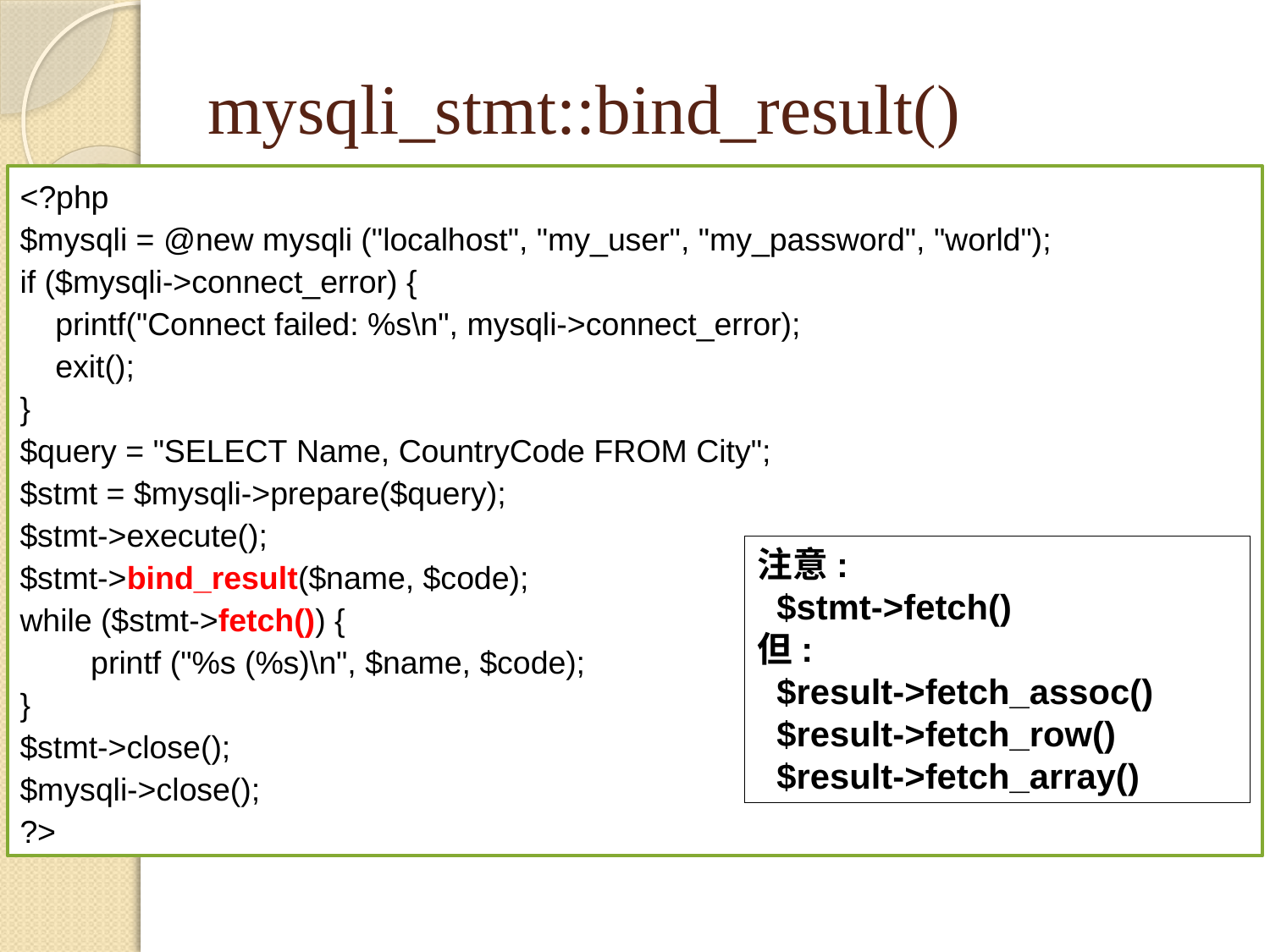

# mysqli_stmt::bind_result()
<?php
$mysqli = @new mysqli ("localhost", "my_user", "my_password", "world");
if ($mysqli->connect_error) {
    printf("Connect failed: %s\n", mysqli->connect_error);
    exit();
}
$query = "SELECT Name, CountryCode FROM City";
$stmt = $mysqli->prepare($query);
$stmt->execute();
$stmt->bind_result($name, $code);
while ($stmt->fetch()) {
        printf ("%s (%s)\n", $name, $code);
}
$stmt->close();
$mysqli->close();
?>
注意:
  $stmt->fetch()
但:
  $result->fetch_assoc()
  $result->fetch_row()
  $result->fetch_array()